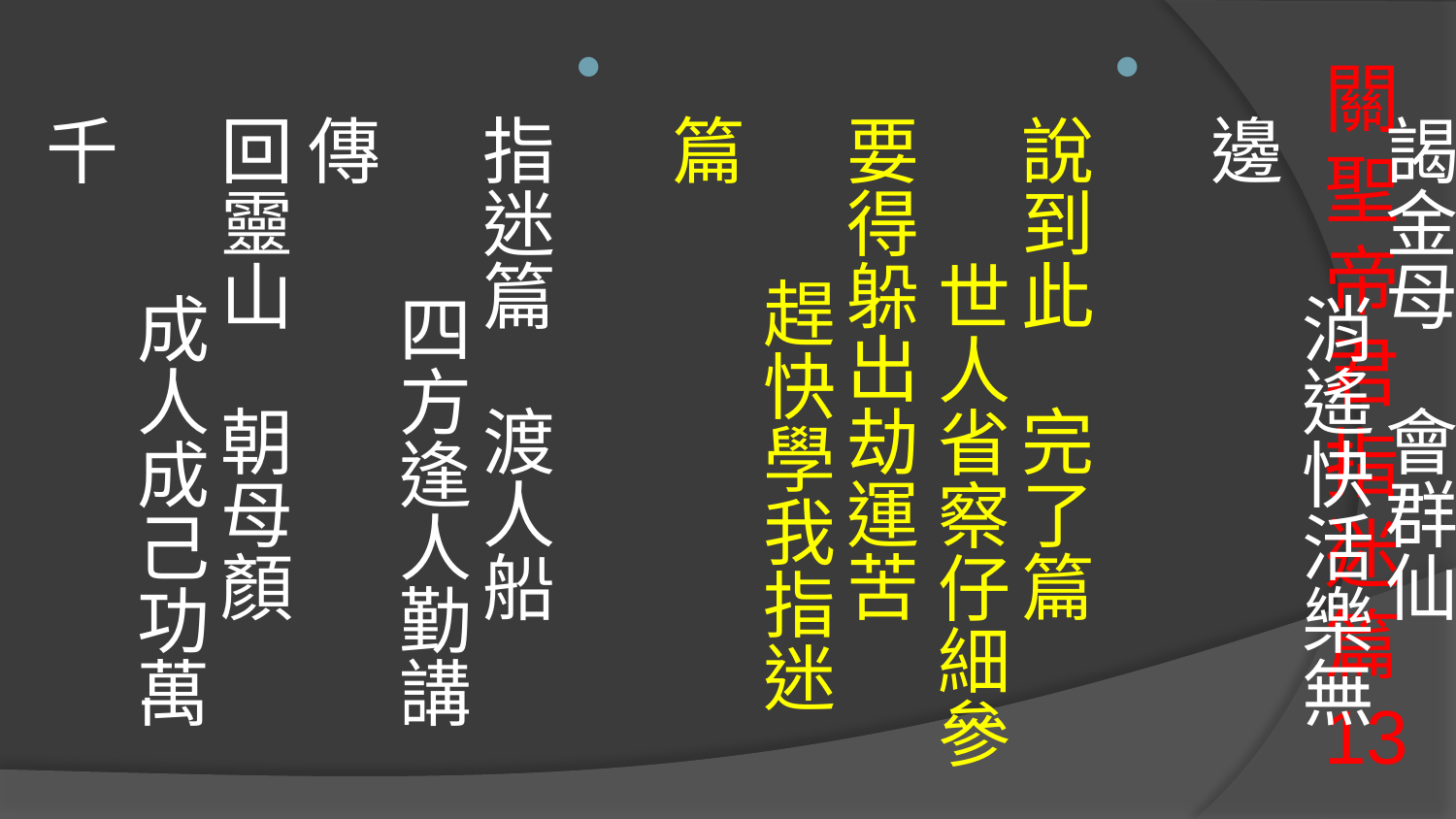

稱其孝　稱其賢　                稱其賢孝兩雙全　
謁金母　會群仙　                消遙快活樂無邊
說到此　完了篇　              世人省察仔細參
要得躲出劫運苦　               趕快學我指迷篇
指迷篇　渡人船　                四方逢人勤講傳　
回靈山　朝母顏　                成人成己功萬千
# 關聖帝君指迷篇13